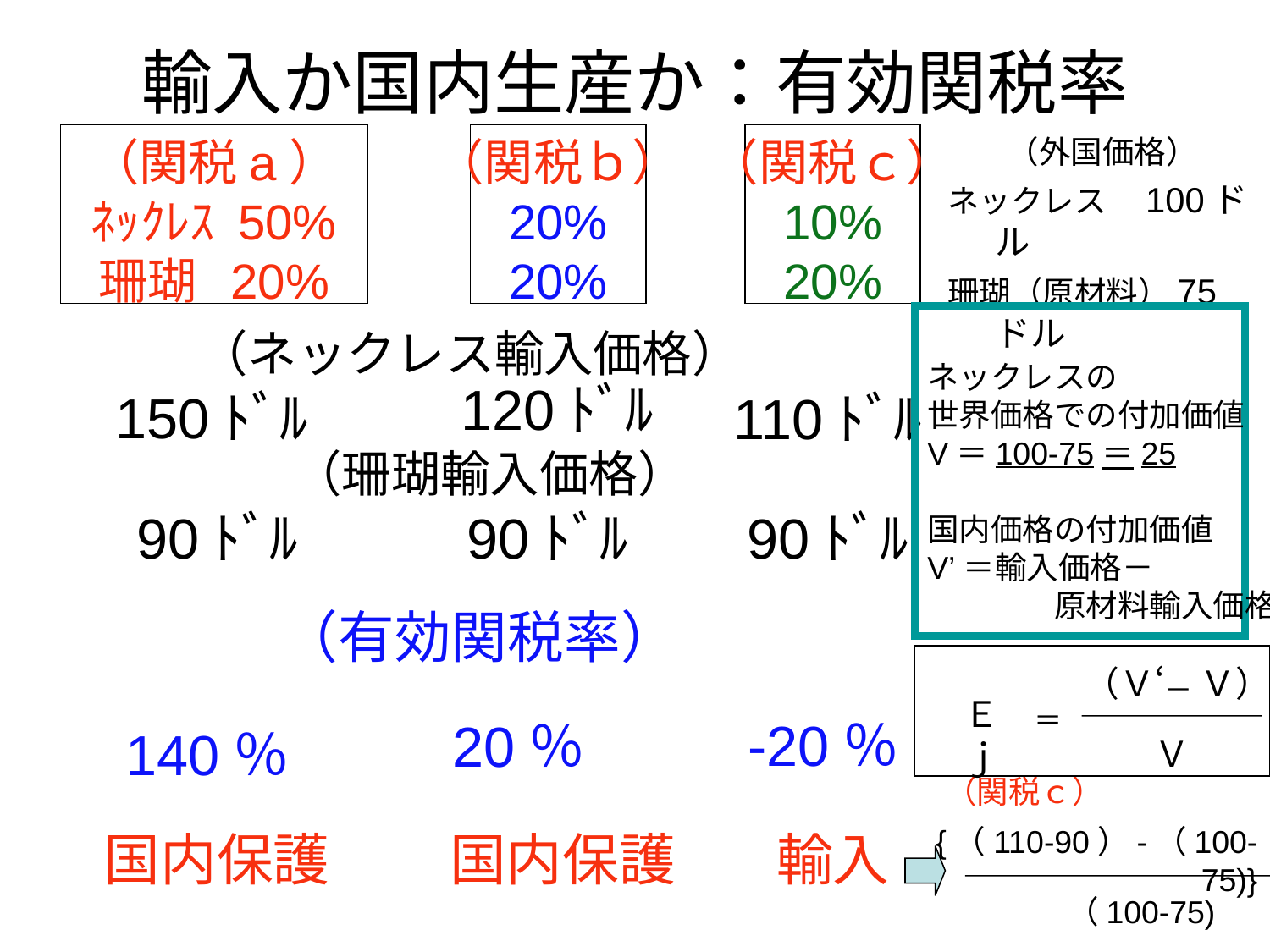

# 輸入か国内生産か：有効関税率
（関税a）
ﾈｯｸﾚｽ 50%
珊瑚  20%
（関税ｂ）
20%
20%
（関税ｃ）
10%
20%
（外国価格）
ネックレス　100ドル
珊瑚（原材料）75ドル

ネックレスの
世界価格での付加価値
V＝100-75＝25

国内価格の付加価値
V’＝輸入価格－
　　　　原材料輸入価格
（ネックレス輸入価格）
120ﾄﾞﾙ
150ﾄﾞﾙ
110ﾄﾞﾙ
（珊瑚輸入価格）
90ﾄﾞﾙ
90ﾄﾞﾙ
90ﾄﾞﾙ
（有効関税率）

（Ｖ‘
Ｖ）
－
Ｅｊ
＝
-20％
20％
140％

Ｖ
（関税ｃ）
{（110-90）-（100-75)}
国内保護
国内保護
輸入

（100-75)